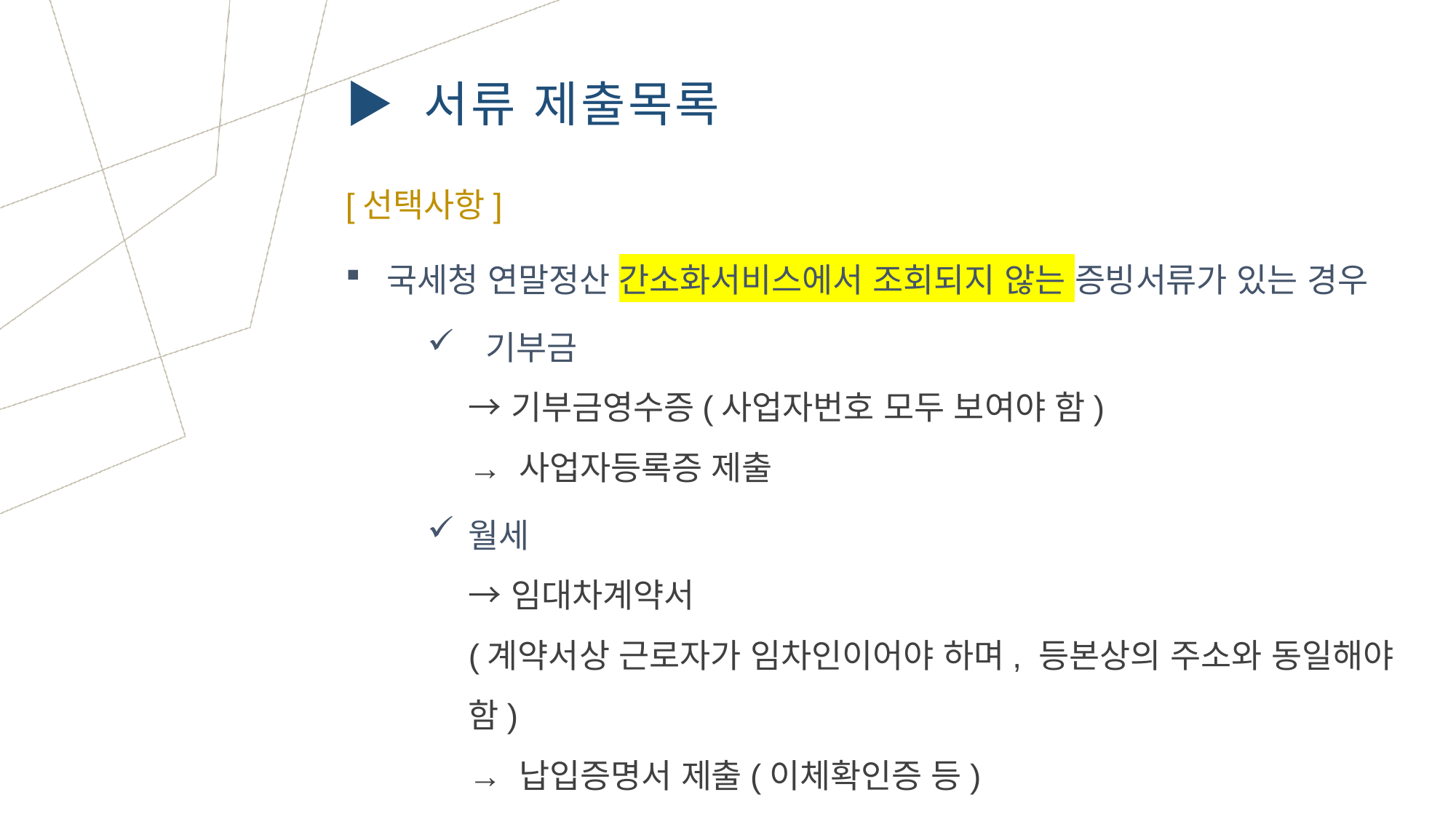

▶ 서류 제출목록
[선택사항]
국세청 연말정산 간소화서비스에서 조회되지 않는 증빙서류가 있는 경우
 기부금
→ 기부금영수증(사업자번호 모두 보여야 함)
→ 사업자등록증 제출
월세
→ 임대차계약서
(계약서상 근로자가 임차인이어야 하며, 등본상의 주소와 동일해야 함)
→ 납입증명서 제출(이체확인증 등)